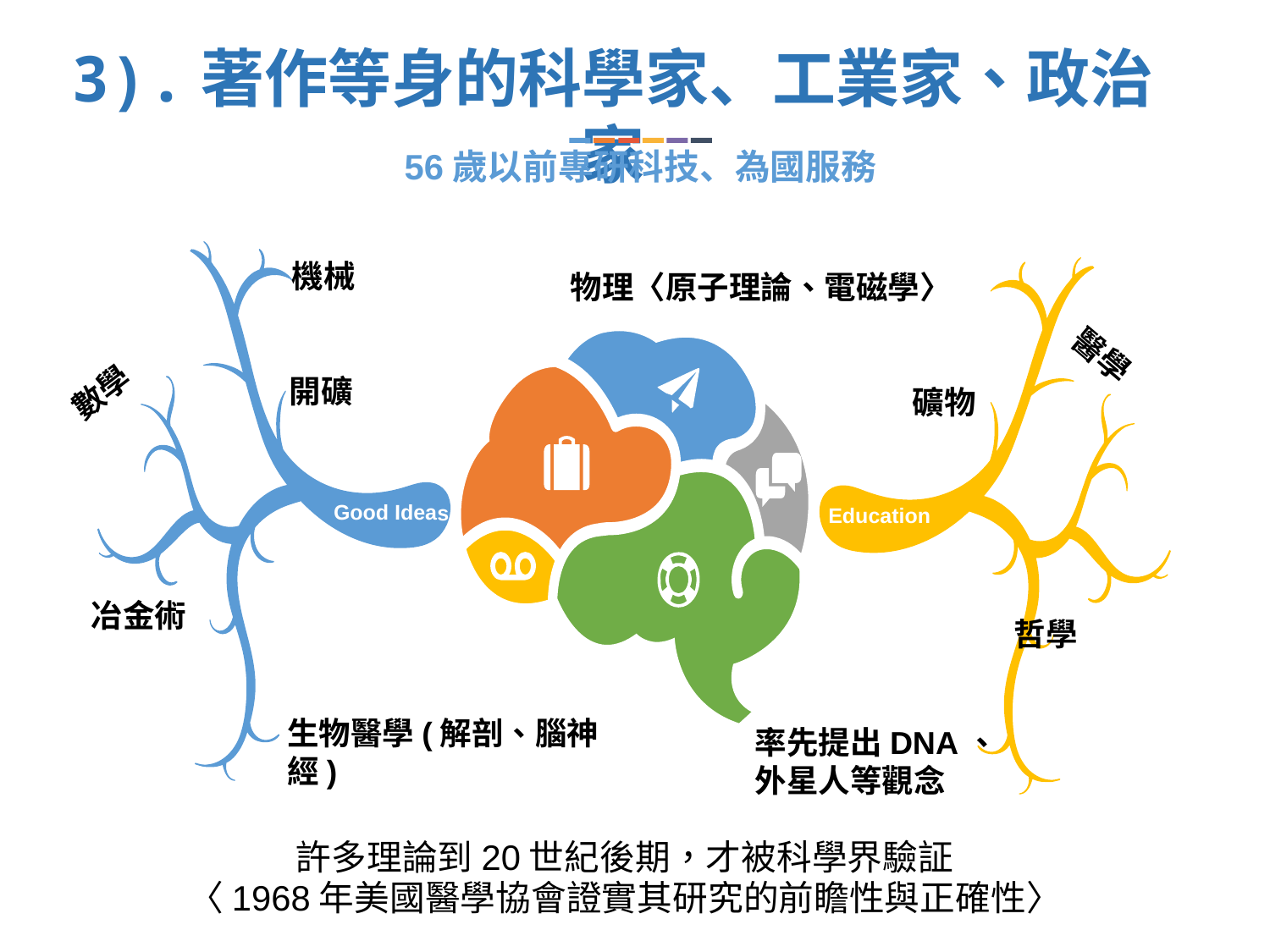

3).著作等身的科學家、工業家、政治家

56歲以前專研科技、為國服務
機械
物理〈原子理論、電磁學〉

數學

醫學

開礦
礦物

Good Ideas
Education

冶金術
哲學
生物醫學(解剖、腦神經)
率先提出DNA、
外星人等觀念

許多理論到20世紀後期，才被科學界驗証
〈1968年美國醫學協會證實其研究的前瞻性與正確性〉